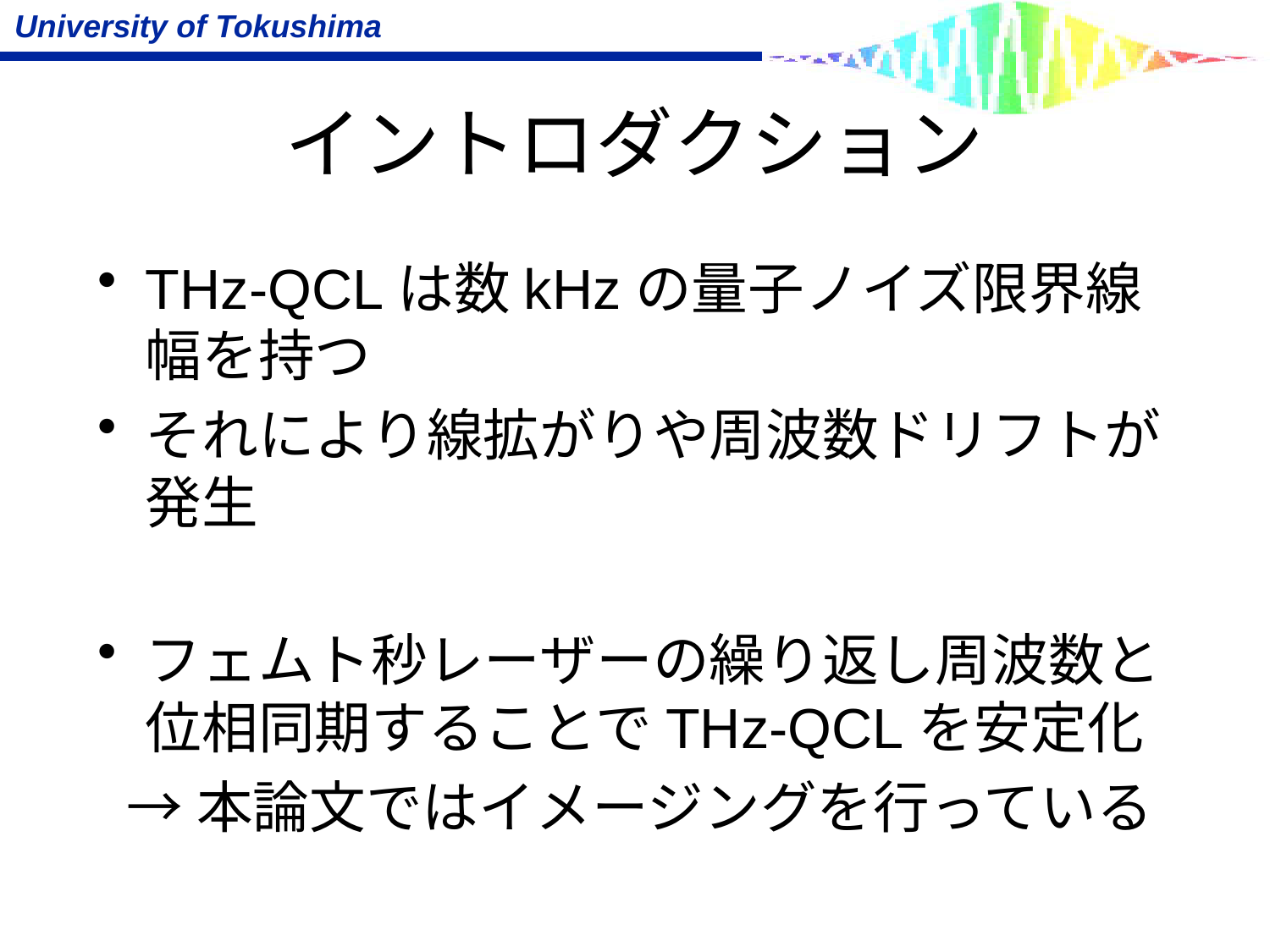

# イントロダクション
THz-QCLは数kHzの量子ノイズ限界線幅を持つ
それにより線拡がりや周波数ドリフトが発生

フェムト秒レーザーの繰り返し周波数と位相同期することでTHz-QCLを安定化
→本論文ではイメージングを行っている